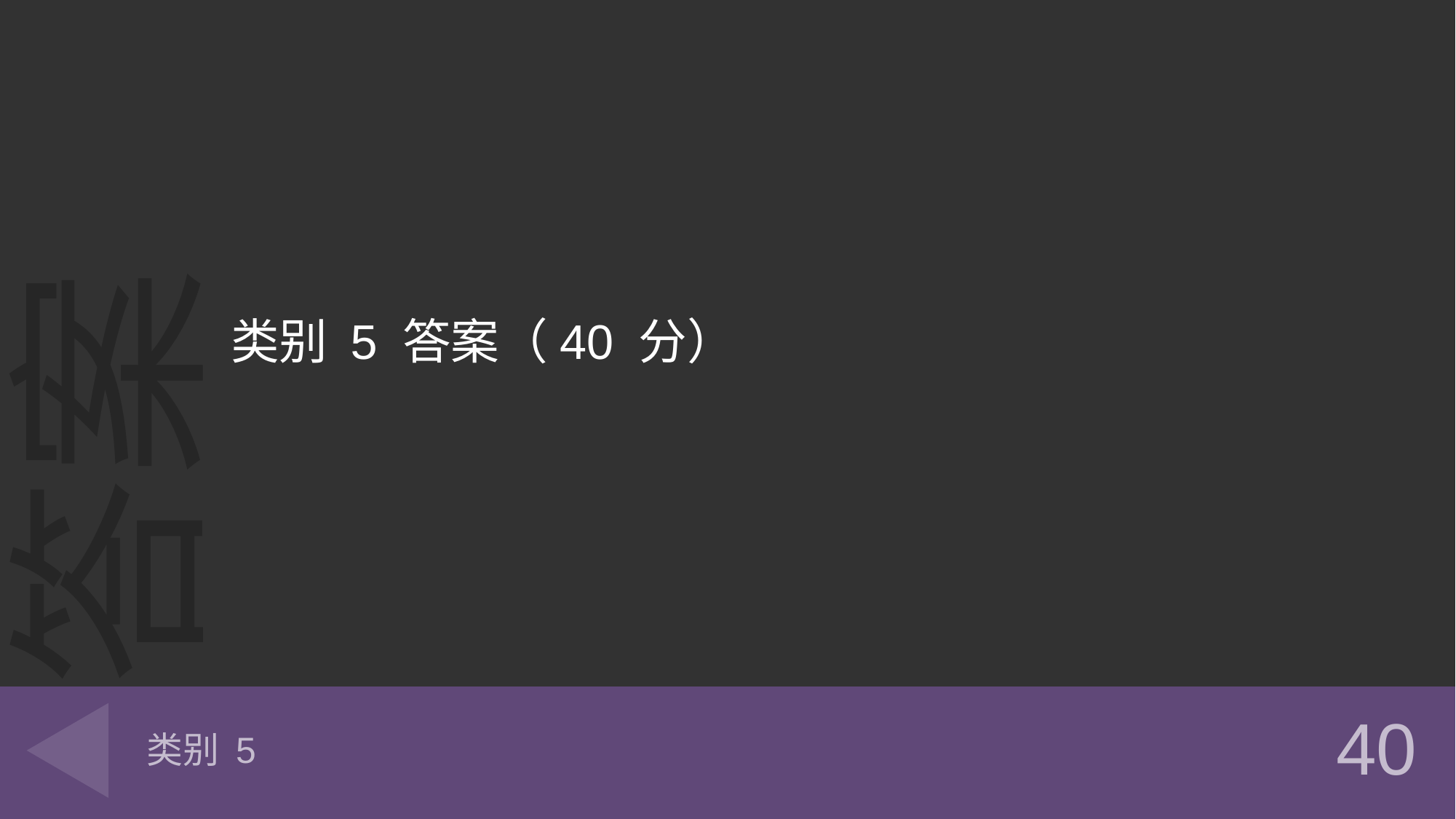

类别 5 答案（40 分）
# 类别 5
40